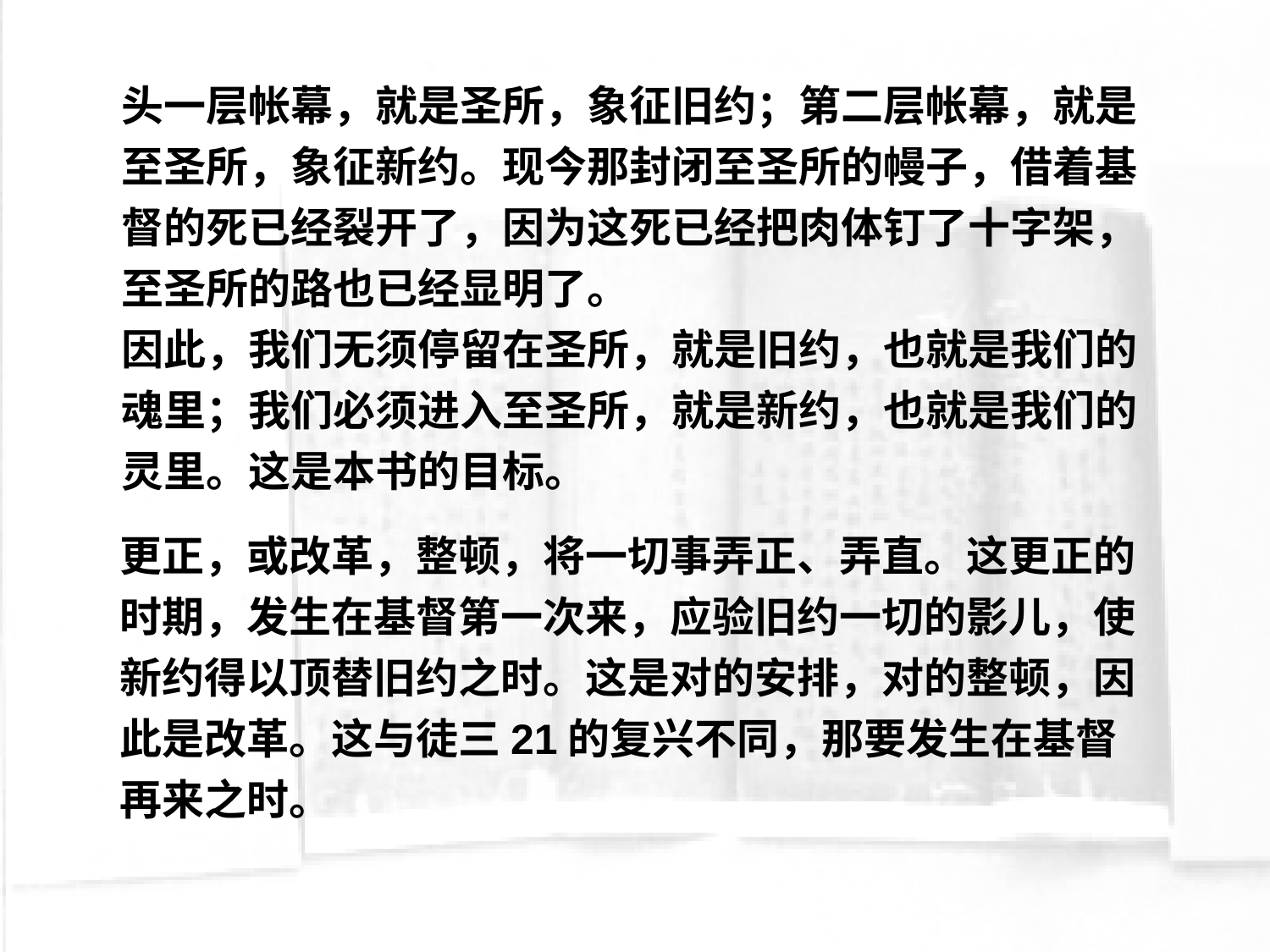

头一层帐幕，就是圣所，象征旧约；第二层帐幕，就是至圣所，象征新约。现今那封闭至圣所的幔子，借着基督的死已经裂开了，因为这死已经把肉体钉了十字架，至圣所的路也已经显明了。
因此，我们无须停留在圣所，就是旧约，也就是我们的魂里；我们必须进入至圣所，就是新约，也就是我们的灵里。这是本书的目标。
更正，或改革，整顿，将一切事弄正、弄直。这更正的时期，发生在基督第一次来，应验旧约一切的影儿，使新约得以顶替旧约之时。这是对的安排，对的整顿，因此是改革。这与徒三21的复兴不同，那要发生在基督再来之时。